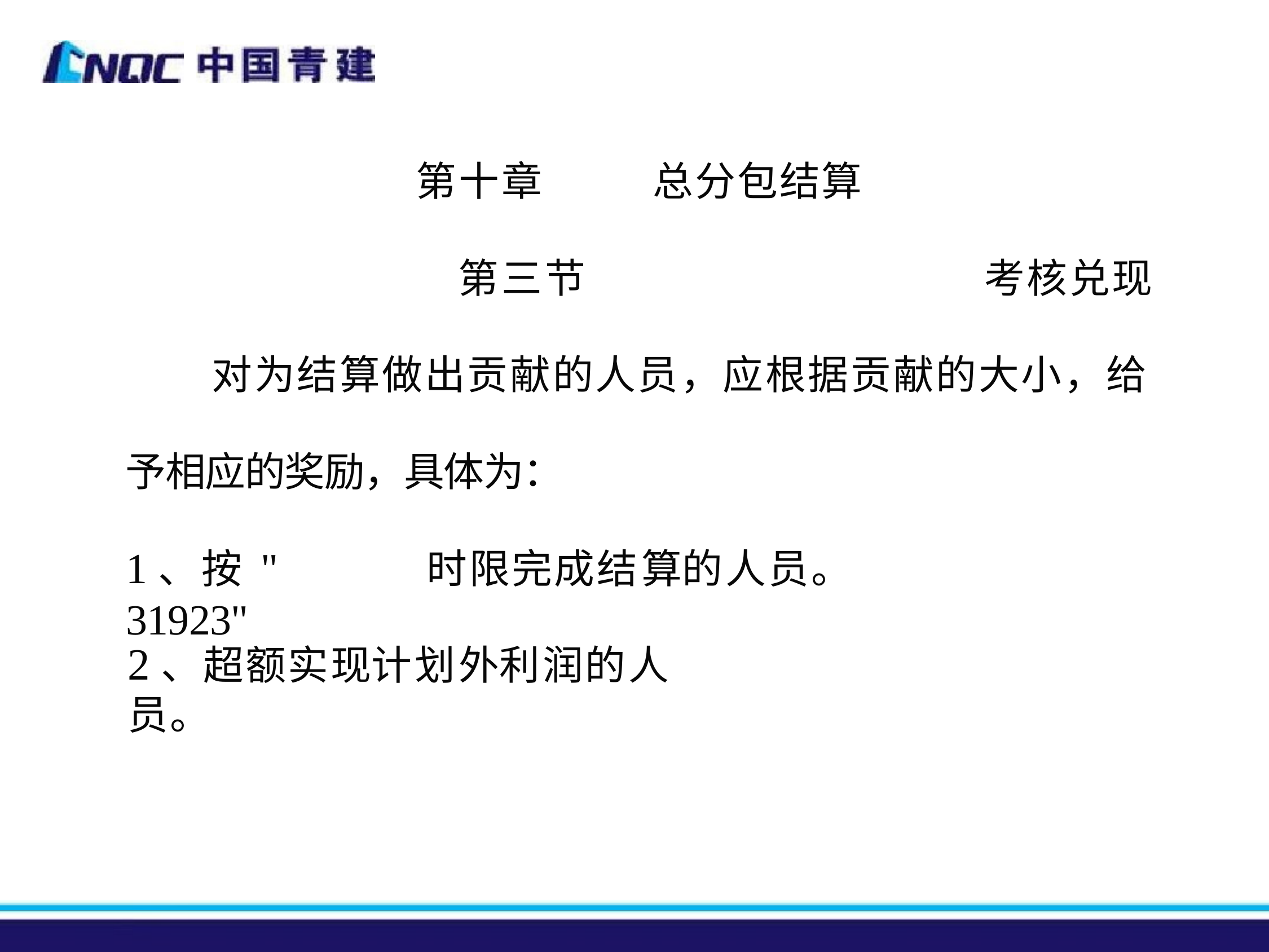

第十章
总分包结算
第三节	考核兑现
对为结算做出贡献的人员，应根据贡献的大小，给 予相应的奖励，具体为：
1、按 " 31923"
时限完成结算的人员。
2、超额实现计划外利润的人员。